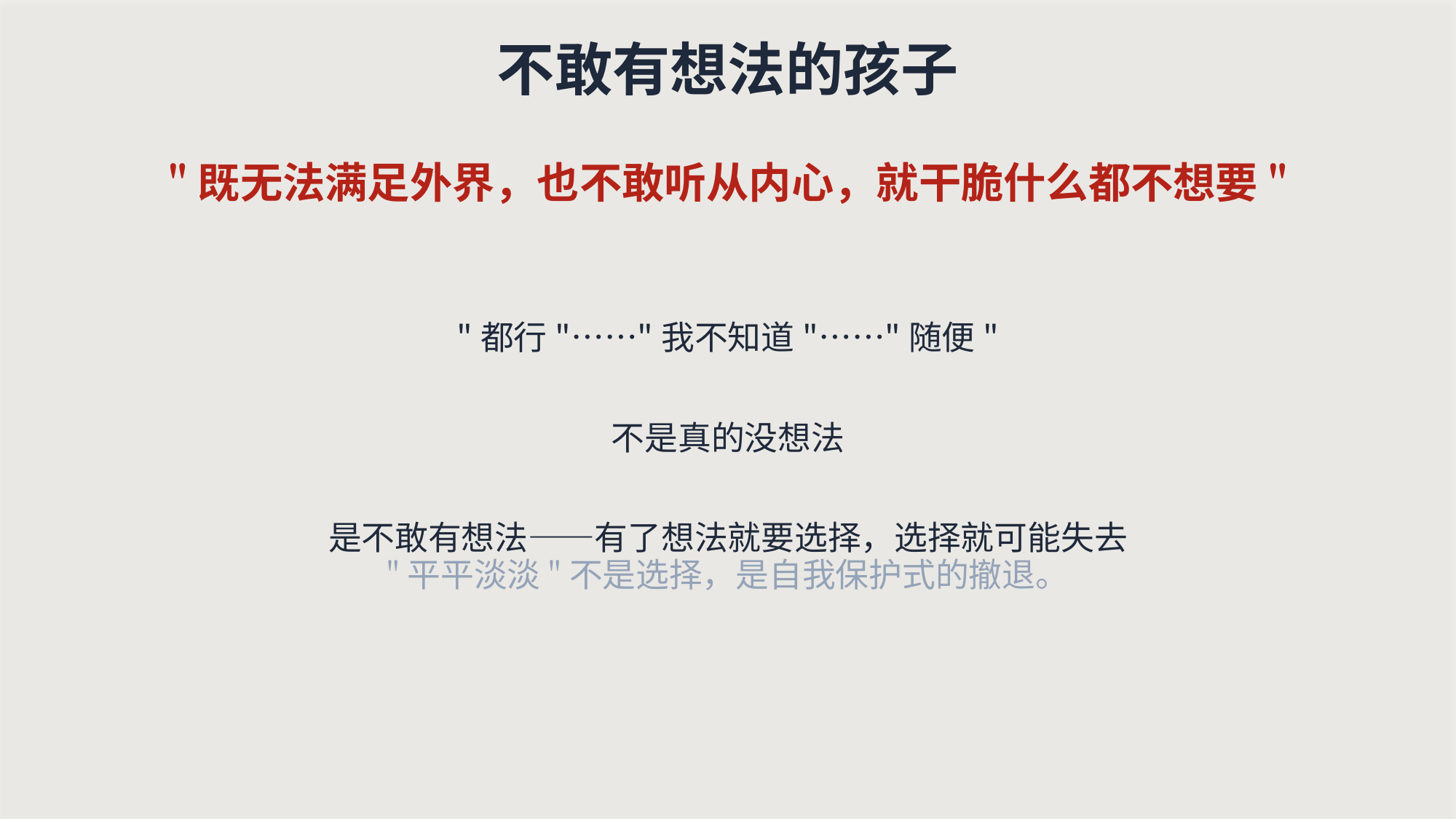

不敢有想法的孩子
"既无法满足外界，也不敢听从内心，就干脆什么都不想要"
"都行"……"我不知道"……"随便"
不是真的没想法
是不敢有想法——有了想法就要选择，选择就可能失去
"平平淡淡"不是选择，是自我保护式的撤退。